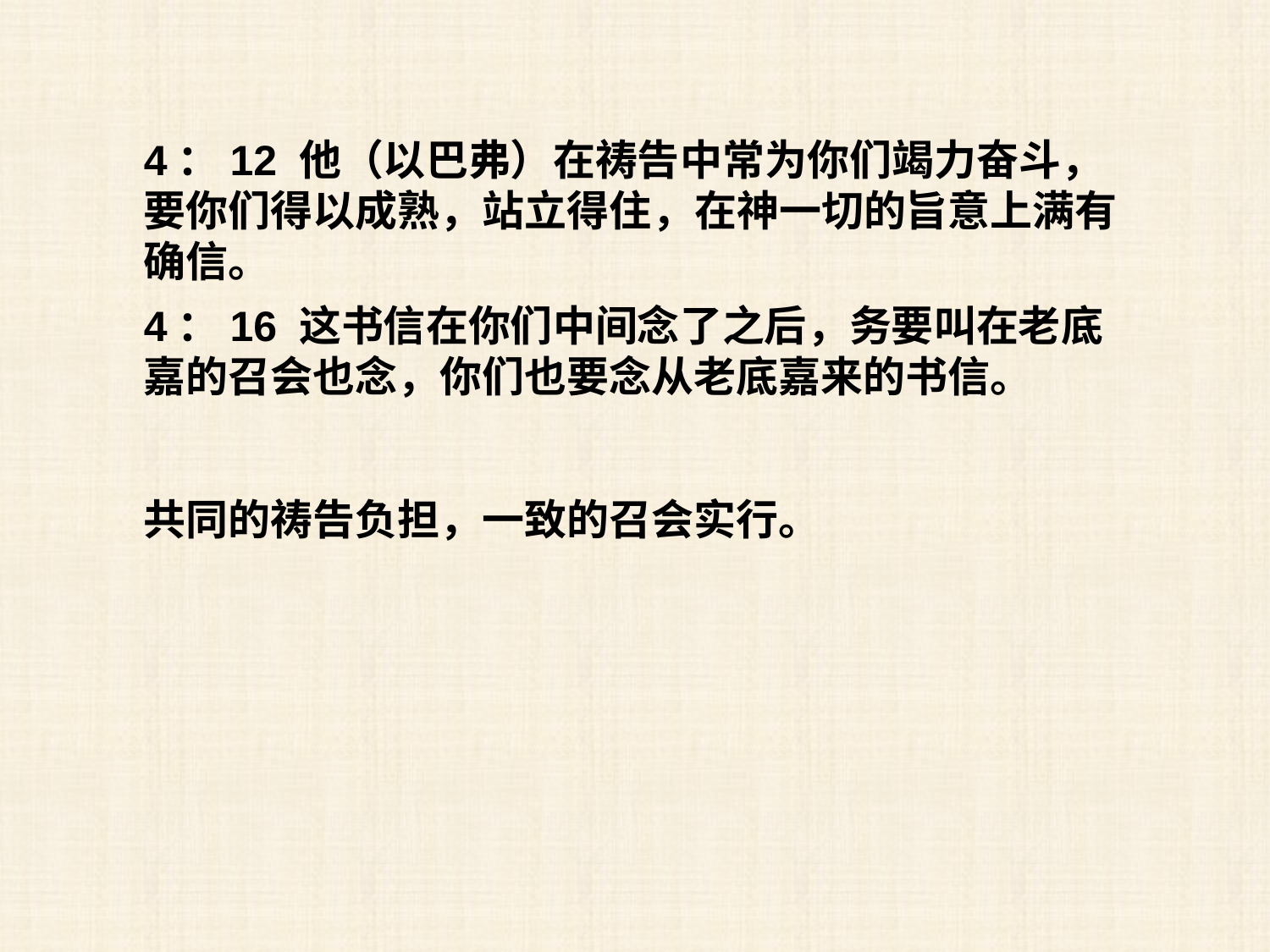

4：12 他（以巴弗）在祷告中常为你们竭力奋斗，要你们得以成熟，站立得住，在神一切的旨意上满有确信。
4：16 这书信在你们中间念了之后，务要叫在老底嘉的召会也念，你们也要念从老底嘉来的书信。
共同的祷告负担，一致的召会实行。